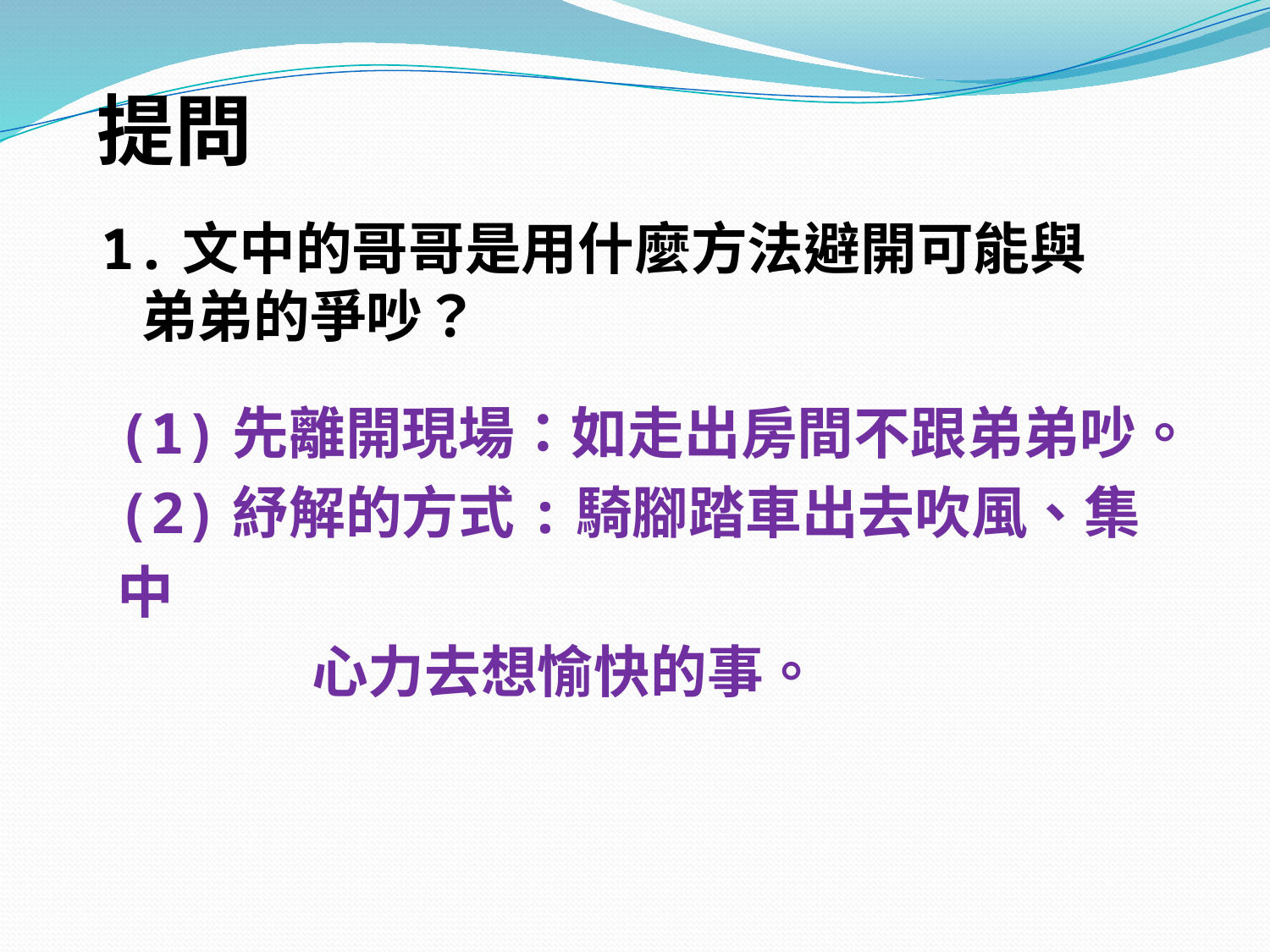

提問
1.文中的哥哥是用什麼方法避開可能與
  弟弟的爭吵？
(1)先離開現場：如走出房間不跟弟弟吵。(2)紓解的方式:騎腳踏車出去吹風、集中
              心力去想愉快的事。